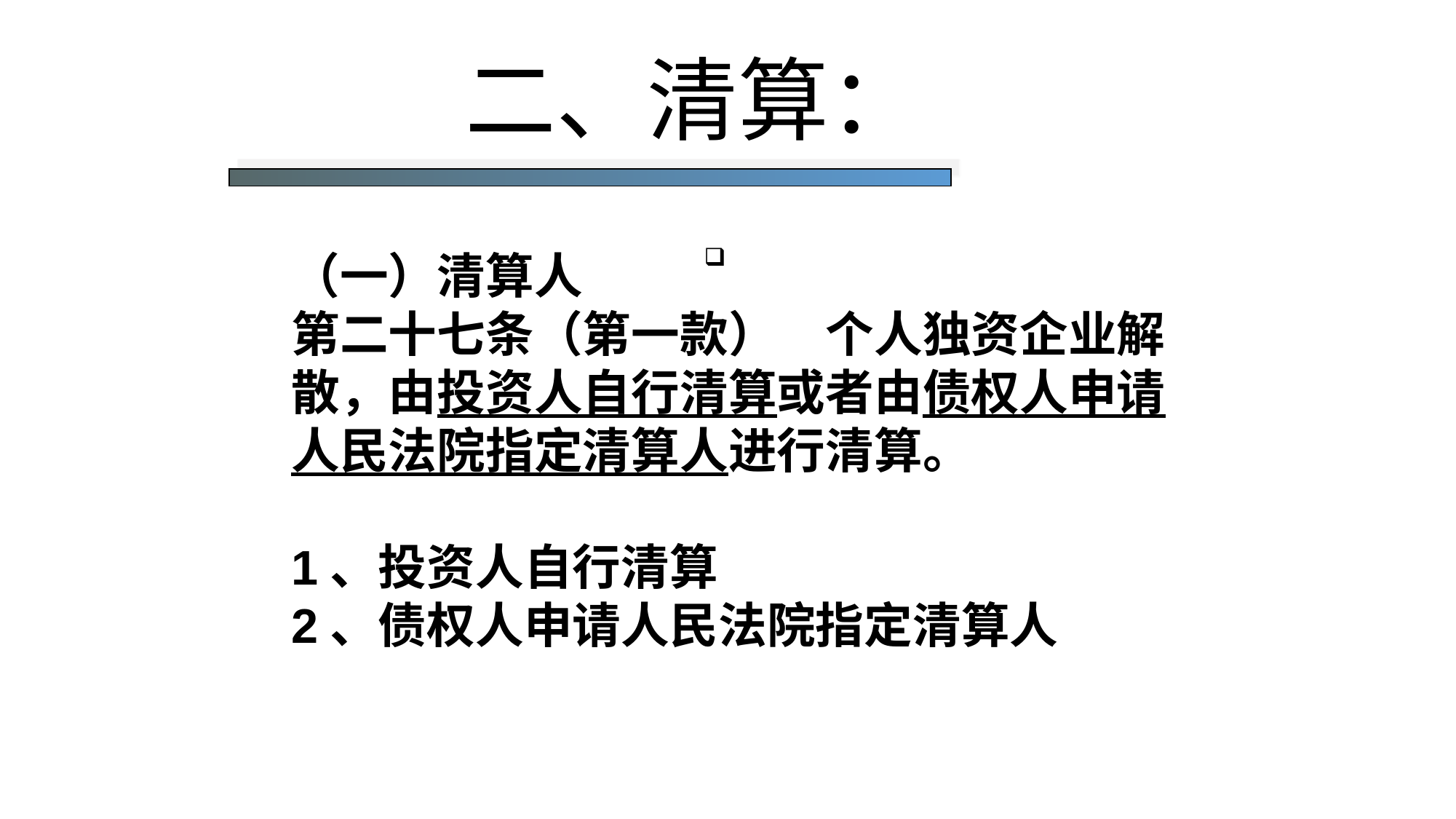

# 二、清算：

（一）清算人
第二十七条（第一款）　个人独资企业解散，由投资人自行清算或者由债权人申请人民法院指定清算人进行清算。
1、投资人自行清算
2、债权人申请人民法院指定清算人

32